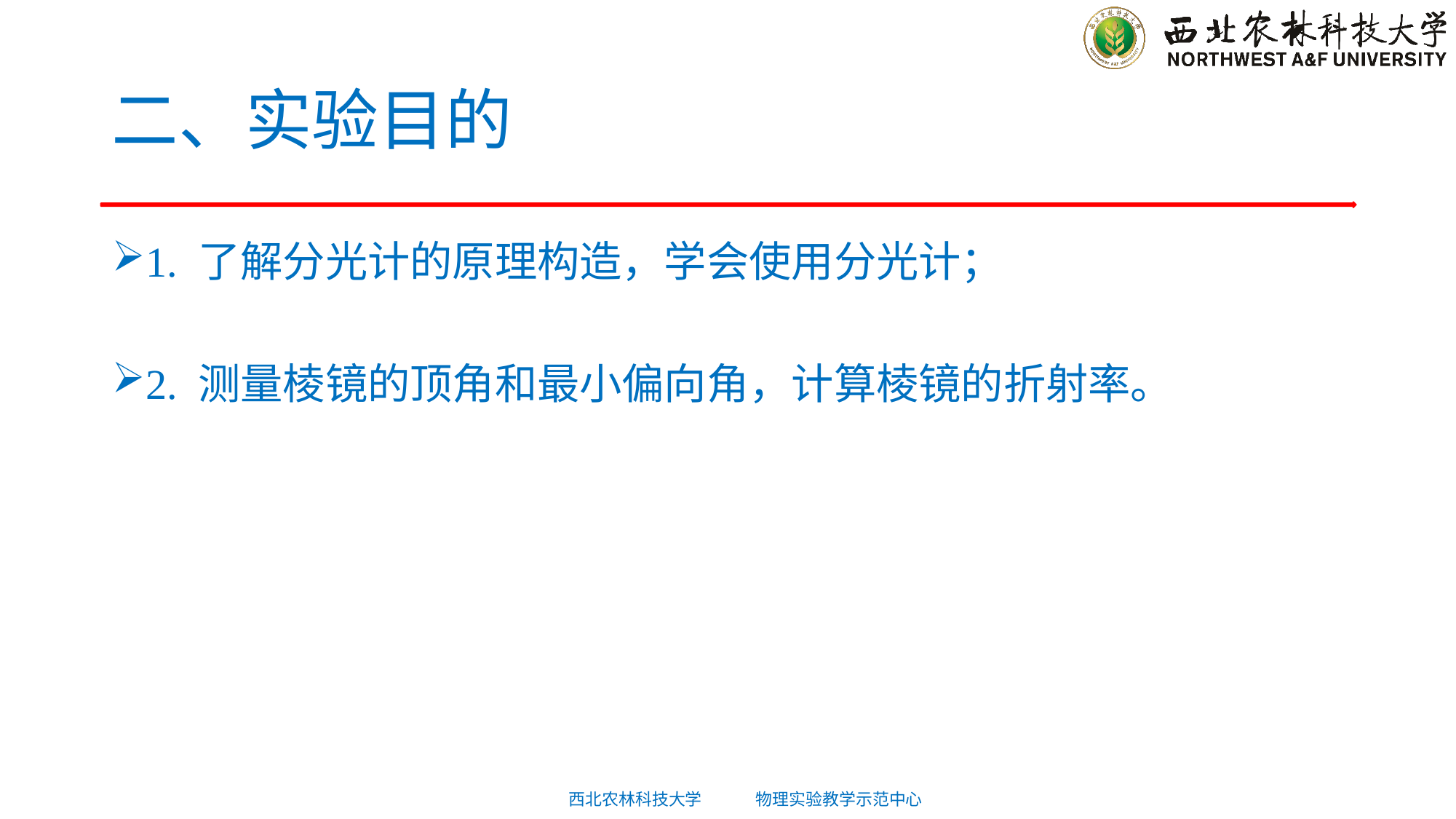

# 二、实验目的
1. 了解分光计的原理构造，学会使用分光计；

2. 测量棱镜的顶角和最小偏向角，计算棱镜的折射率。